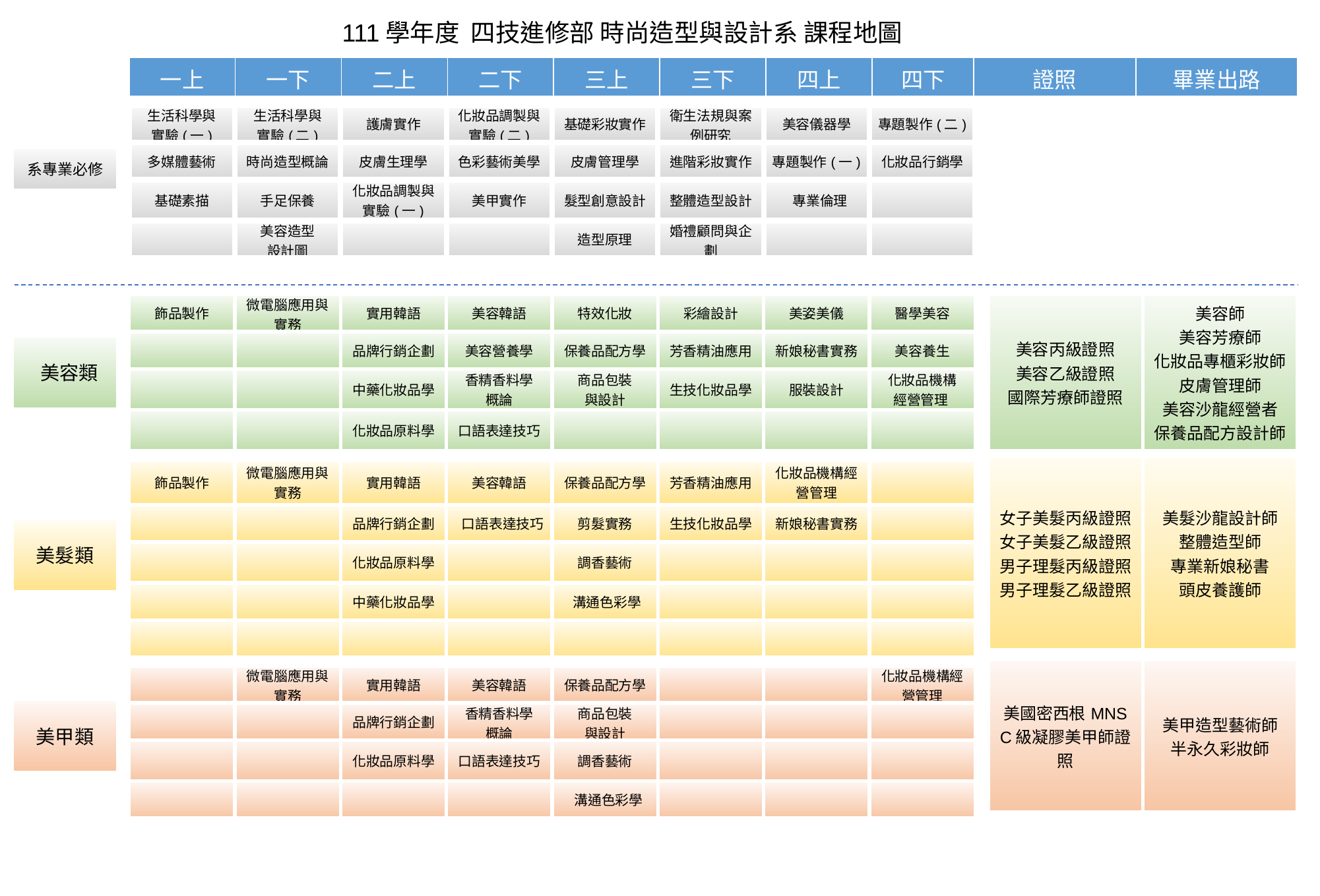

111學年度  四技進修部 時尚造型與設計系 課程地圖
| 一上 | 一下 | 二上 | 二下 | 三上 | 三下 | 四上 | 四下 | 證照 | 畢業出路 |
| --- | --- | --- | --- | --- | --- | --- | --- | --- | --- |
| 生活科學與 實驗(一) | 生活科學與 實驗(二) | 護膚實作 | 化妝品調製與實驗(二) | 基礎彩妝實作 | 衛生法規與案例研究 | 美容儀器學 | 專題製作(二) |
| --- | --- | --- | --- | --- | --- | --- | --- |
| 多媒體藝術 | 時尚造型概論 | 皮膚生理學 | 色彩藝術美學 | 皮膚管理學 | 進階彩妝實作 | 專題製作(一) | 化妝品行銷學 |
| 基礎素描 | 手足保養 | 化妝品調製與實驗(一) | 美甲實作 | 髮型創意設計 | 整體造型設計 | 專業倫理 |  |
|  | 美容造型 設計圖 |  |  | 造型原理 | 婚禮顧問與企劃 |  |  |
系專業必修
| 飾品製作 | 微電腦應用與實務 | 實用韓語 | 美容韓語 | 特效化妝 | 彩繪設計 | 美姿美儀 | 醫學美容 |
| --- | --- | --- | --- | --- | --- | --- | --- |
|  |  | 品牌行銷企劃 | 美容營養學 | 保養品配方學 | 芳香精油應用 | 新娘秘書實務 | 美容養生 |
|  |  | 中藥化妝品學 | 香精香料學 概論 | 商品包裝 與設計 | 生技化妝品學 | 服裝設計 | 化妝品機構 經營管理 |
|  |  | 化妝品原料學 | 口語表達技巧 |  |  |  |  |
| 美容丙級證照 美容乙級證照 國際芳療師證照 | 美容師 美容芳療師 化妝品專櫃彩妝師 皮膚管理師 美容沙龍經營者 保養品配方設計師 |
| --- | --- |
 美容類
| 女子美髮丙級證照 女子美髮乙級證照 男子理髮丙級證照 男子理髮乙級證照 | 美髮沙龍設計師 整體造型師 專業新娘秘書 頭皮養護師 |
| --- | --- |
| 飾品製作 | 微電腦應用與實務 | 實用韓語 | 美容韓語 | 保養品配方學 | 芳香精油應用 | 化妝品機構經營管理 |  |
| --- | --- | --- | --- | --- | --- | --- | --- |
|  |  | 品牌行銷企劃 | 口語表達技巧 | 剪髮實務 | 生技化妝品學 | 新娘秘書實務 |  |
|  |  | 化妝品原料學 |  | 調香藝術 |  |  |  |
|  |  | 中藥化妝品學 |  | 溝通色彩學 |  |  |  |
|  |  |  |  |  |  |  |  |
美髮類
| 美國密西根MNS C級凝膠美甲師證照 | 美甲造型藝術師 半永久彩妝師 |
| --- | --- |
|  | 微電腦應用與實務 | 實用韓語 | 美容韓語 | 保養品配方學 |  |  | 化妝品機構經營管理 |
| --- | --- | --- | --- | --- | --- | --- | --- |
|  |  | 品牌行銷企劃 | 香精香料學 概論 | 商品包裝 與設計 |  |  |  |
|  |  | 化妝品原料學 | 口語表達技巧 | 調香藝術 |  |  |  |
|  |  |  |  | 溝通色彩學 |  |  |  |
美甲類